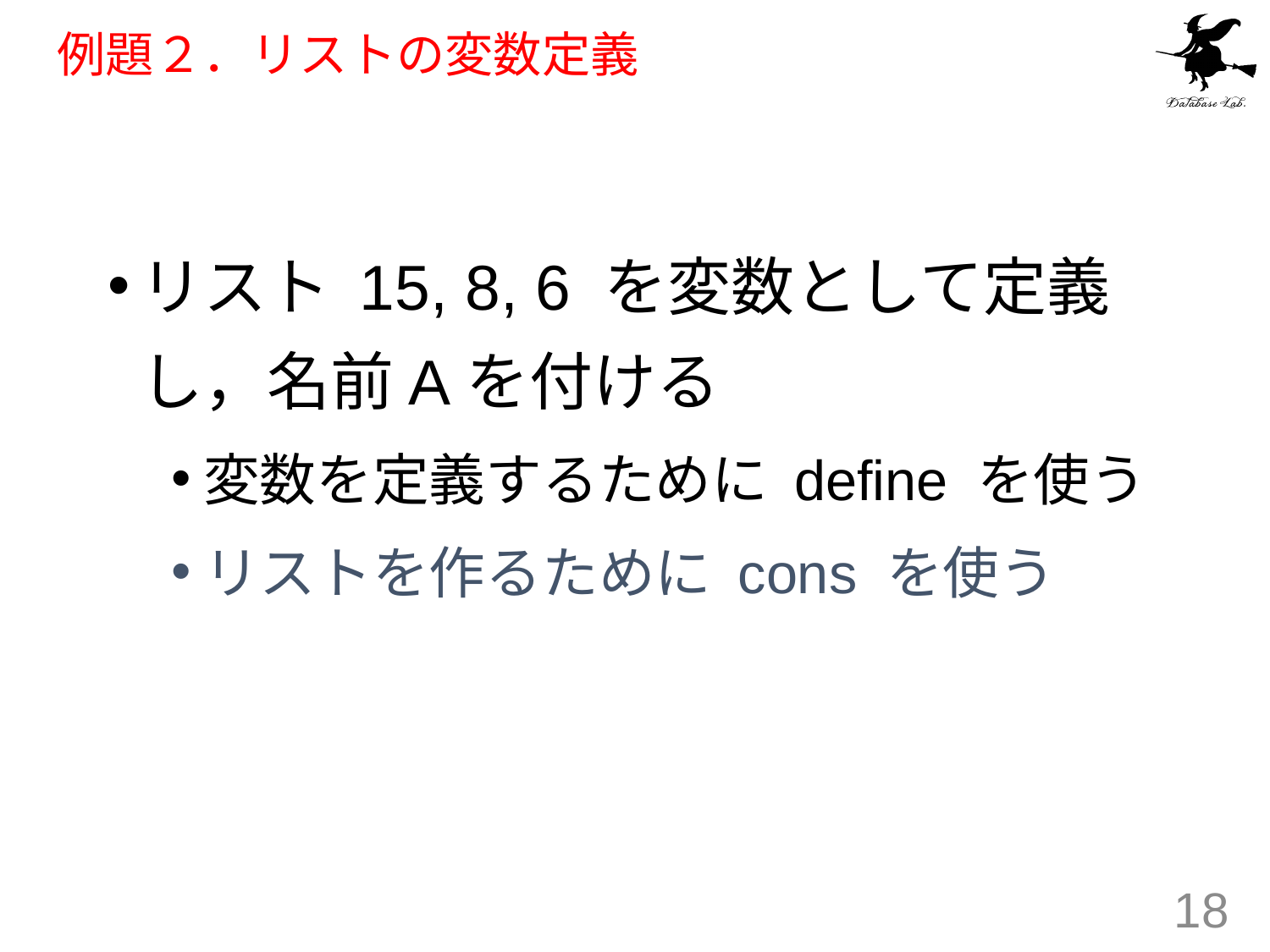

# 例題２．リストの変数定義
リスト 15, 8, 6 を変数として定義し，名前Aを付ける
変数を定義するために define を使う
リストを作るために cons を使う

18